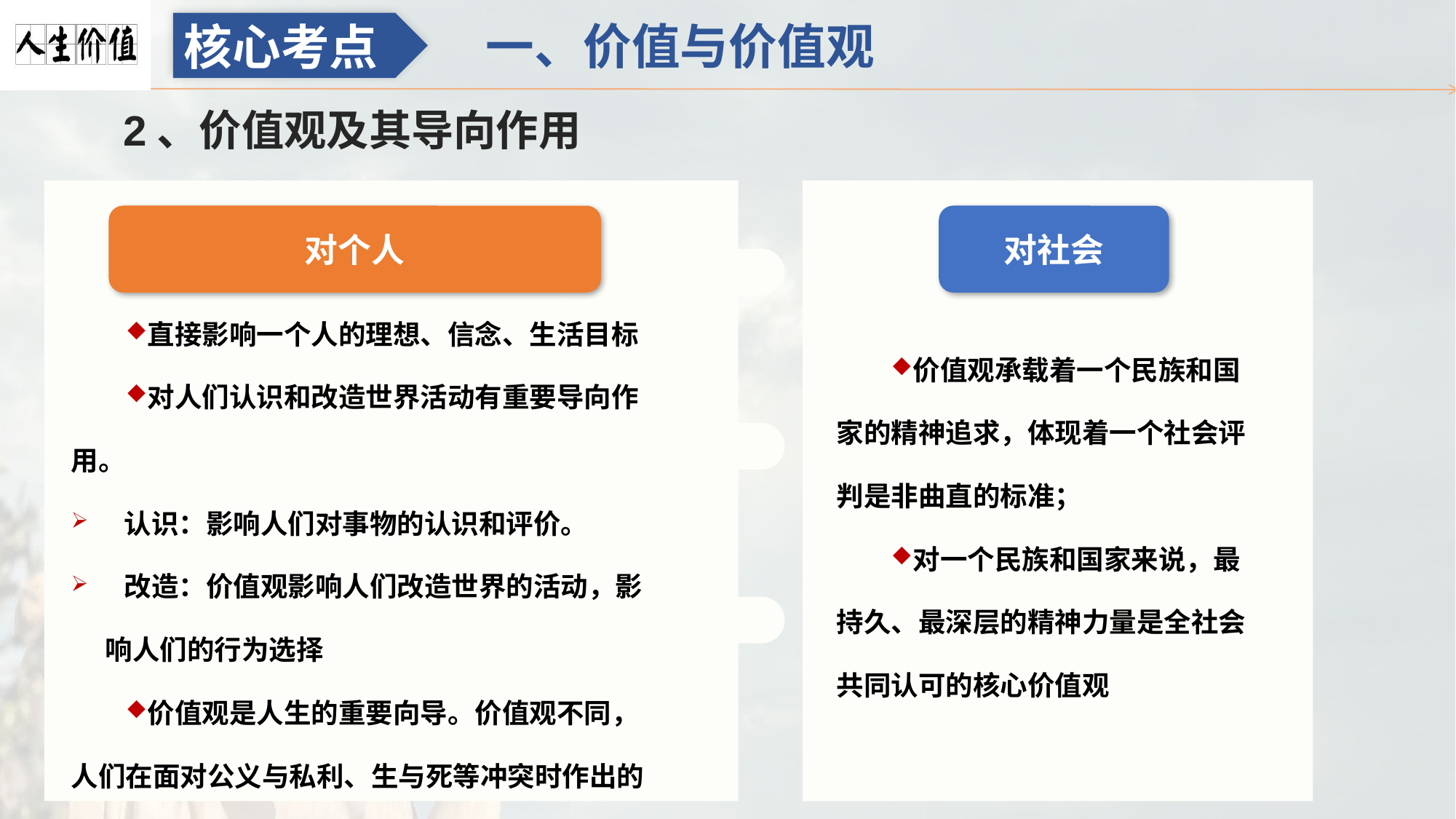

一、价值与价值观
核心考点
2、价值观及其导向作用

对个人
对社会
直接影响一个人的理想、信念、生活目标
对人们认识和改造世界活动有重要导向作用。
  认识：影响人们对事物的认识和评价。
  改造：价值观影响人们改造世界的活动，影响人们的行为选择
价值观是人生的重要向导。价值观不同，人们在面对公义与私利、生与死等冲突时作出的选择也不同
价值观承载着一个民族和国家的精神追求，体现着一个社会评判是非曲直的标准；
对一个民族和国家来说，最持久、最深层的精神力量是全社会共同认可的核心价值观